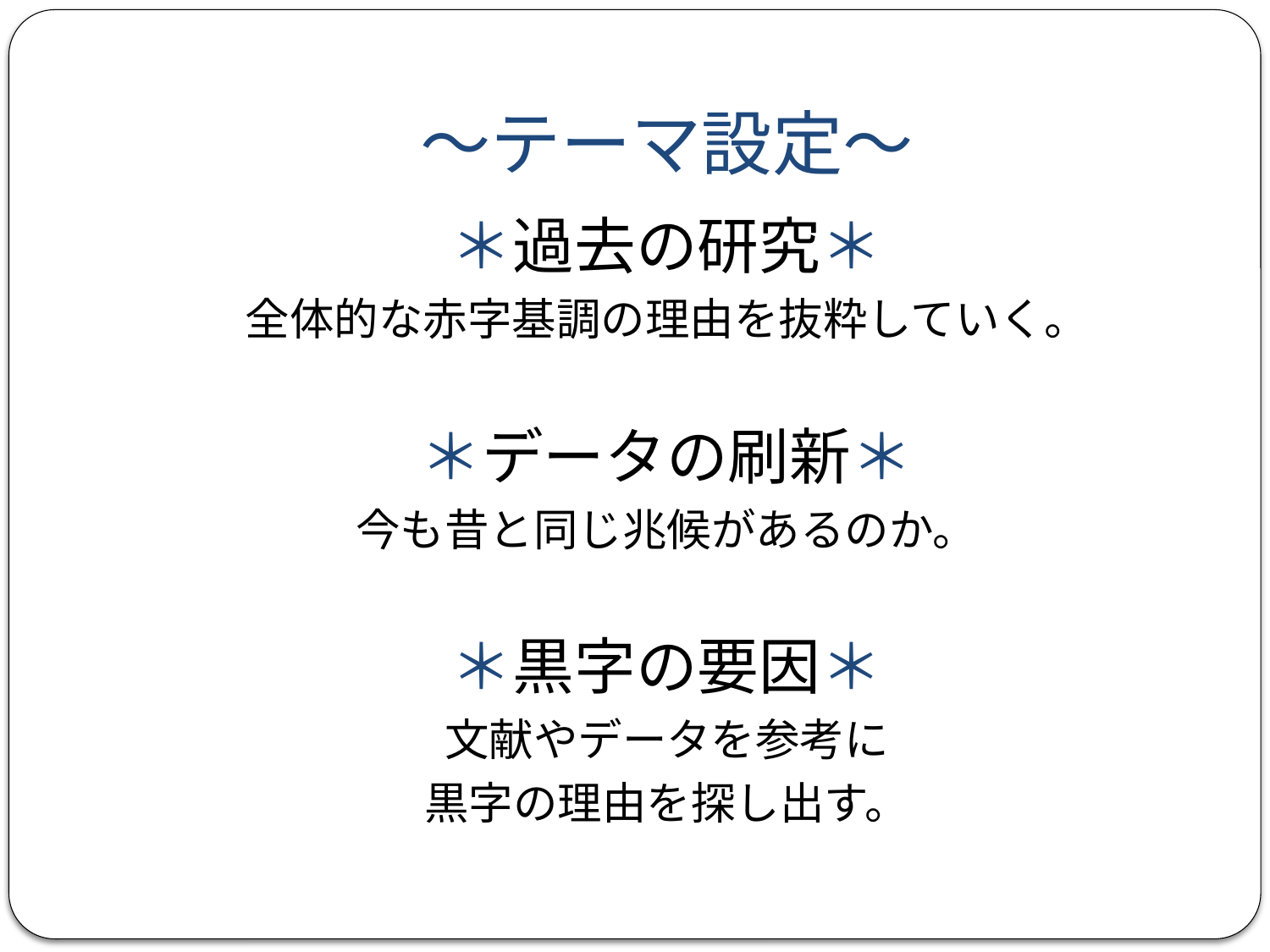

# ～テーマ設定～
＊過去の研究＊
全体的な赤字基調の理由を抜粋していく。

＊データの刷新＊
今も昔と同じ兆候があるのか。

＊黒字の要因＊
文献やデータを参考に
黒字の理由を探し出す。